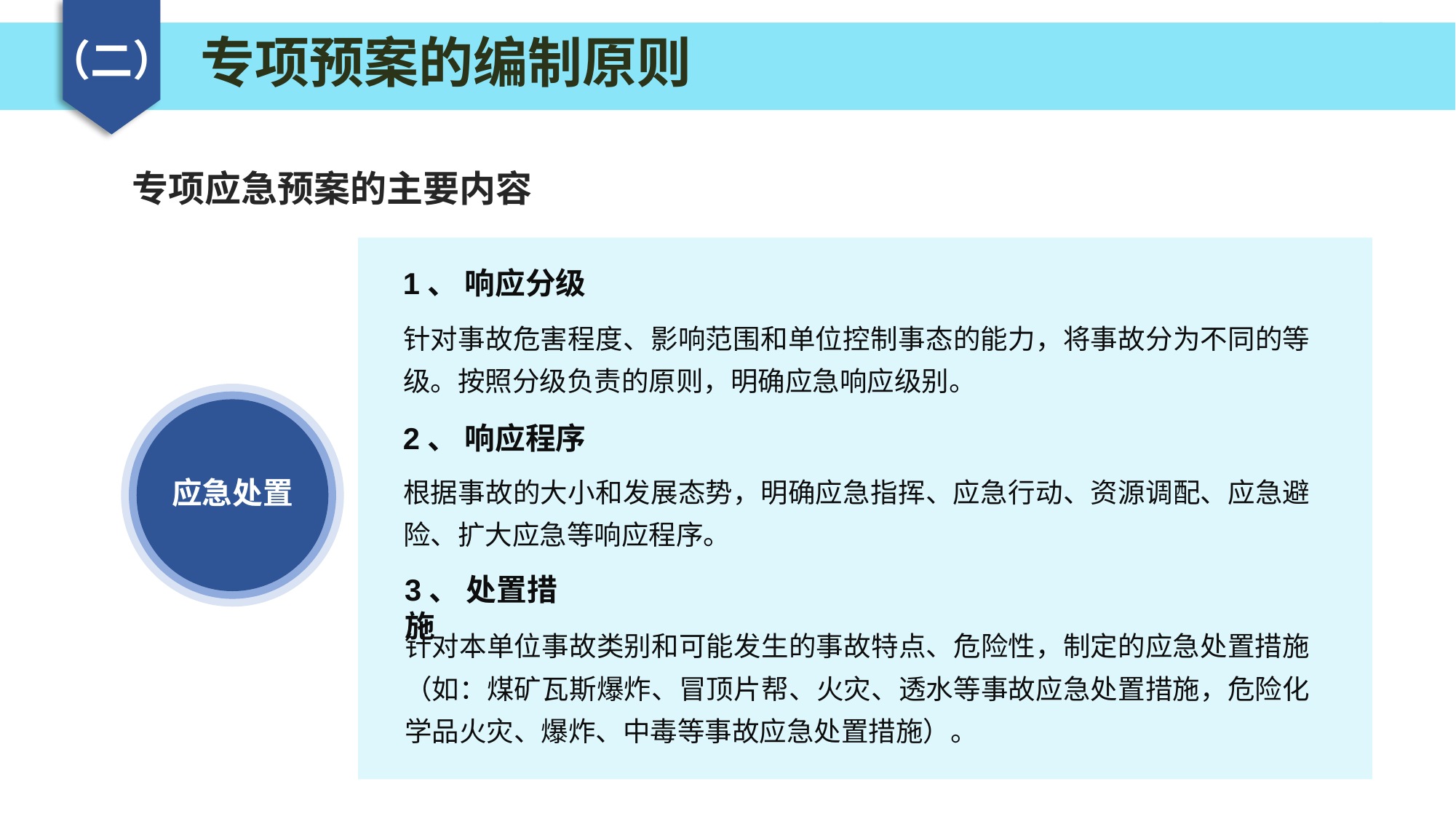

专项预案的编制原则
（二）
# 专项应急预案的主要内容

1、 响应分级
针对事故危害程度、影响范围和单位控制事态的能力，将事故分为不同的等级。按照分级负责的原则，明确应急响应级别。

2、 响应程序
根据事故的大小和发展态势，明确应急指挥、应急行动、资源调配、应急避险、扩大应急等响应程序。
应急处置
3、 处置措施
针对本单位事故类别和可能发生的事故特点、危险性，制定的应急处置措施（如：煤矿瓦斯爆炸、冒顶片帮、火灾、透水等事故应急处置措施，危险化学品火灾、爆炸、中毒等事故应急处置措施）。